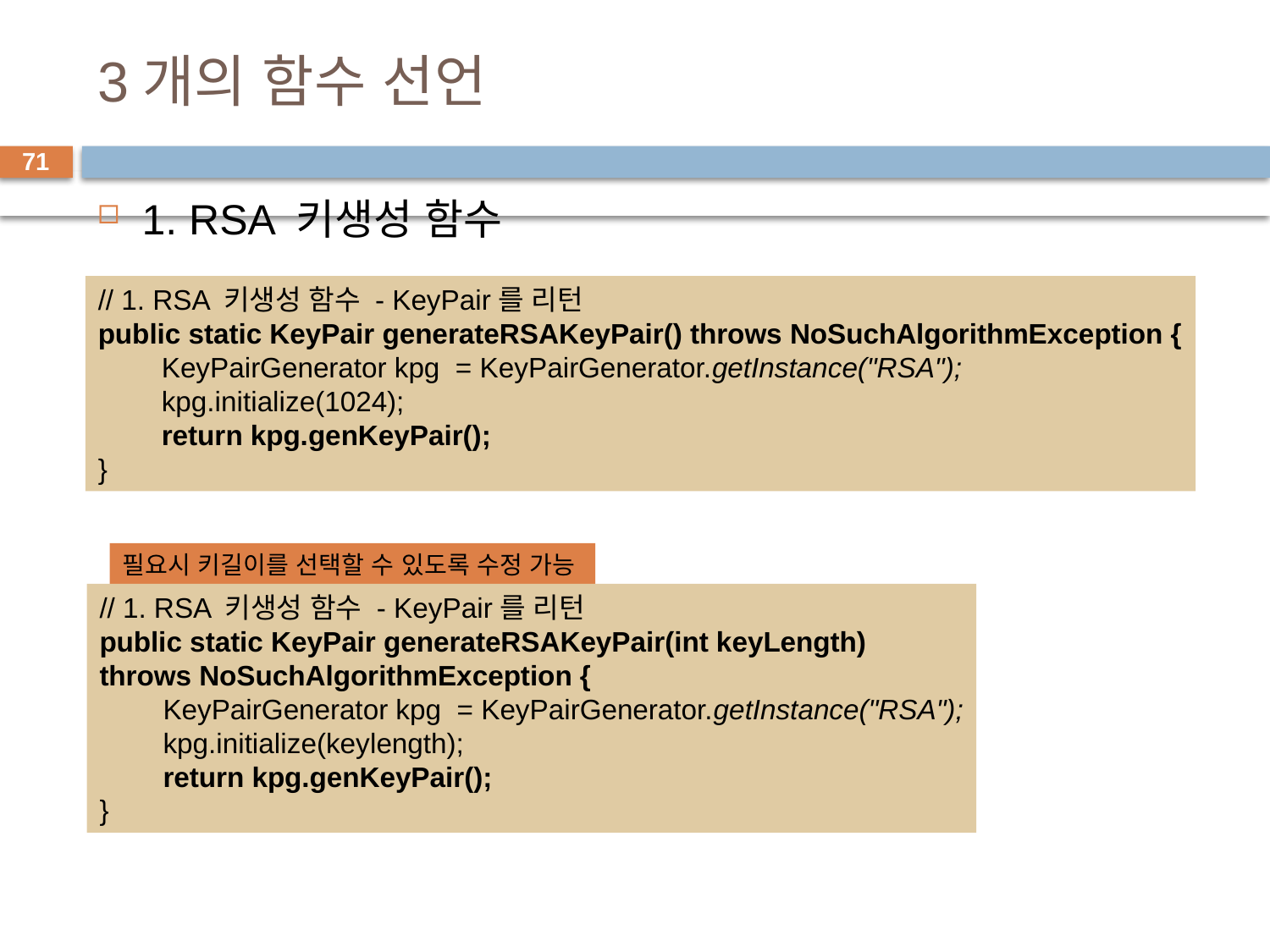

# 3개의 함수 선언
71
1. RSA 키생성 함수
// 1. RSA 키생성 함수 - KeyPair를 리턴
public static KeyPair generateRSAKeyPair() throws NoSuchAlgorithmException {
KeyPairGenerator kpg  = KeyPairGenerator.getInstance("RSA");
kpg.initialize(1024);
return kpg.genKeyPair();
}
필요시 키길이를 선택할 수 있도록 수정 가능
// 1. RSA 키생성 함수 - KeyPair를 리턴
public static KeyPair generateRSAKeyPair(int keyLength)
throws NoSuchAlgorithmException {
KeyPairGenerator kpg  = KeyPairGenerator.getInstance("RSA");
kpg.initialize(keylength);
return kpg.genKeyPair();
}